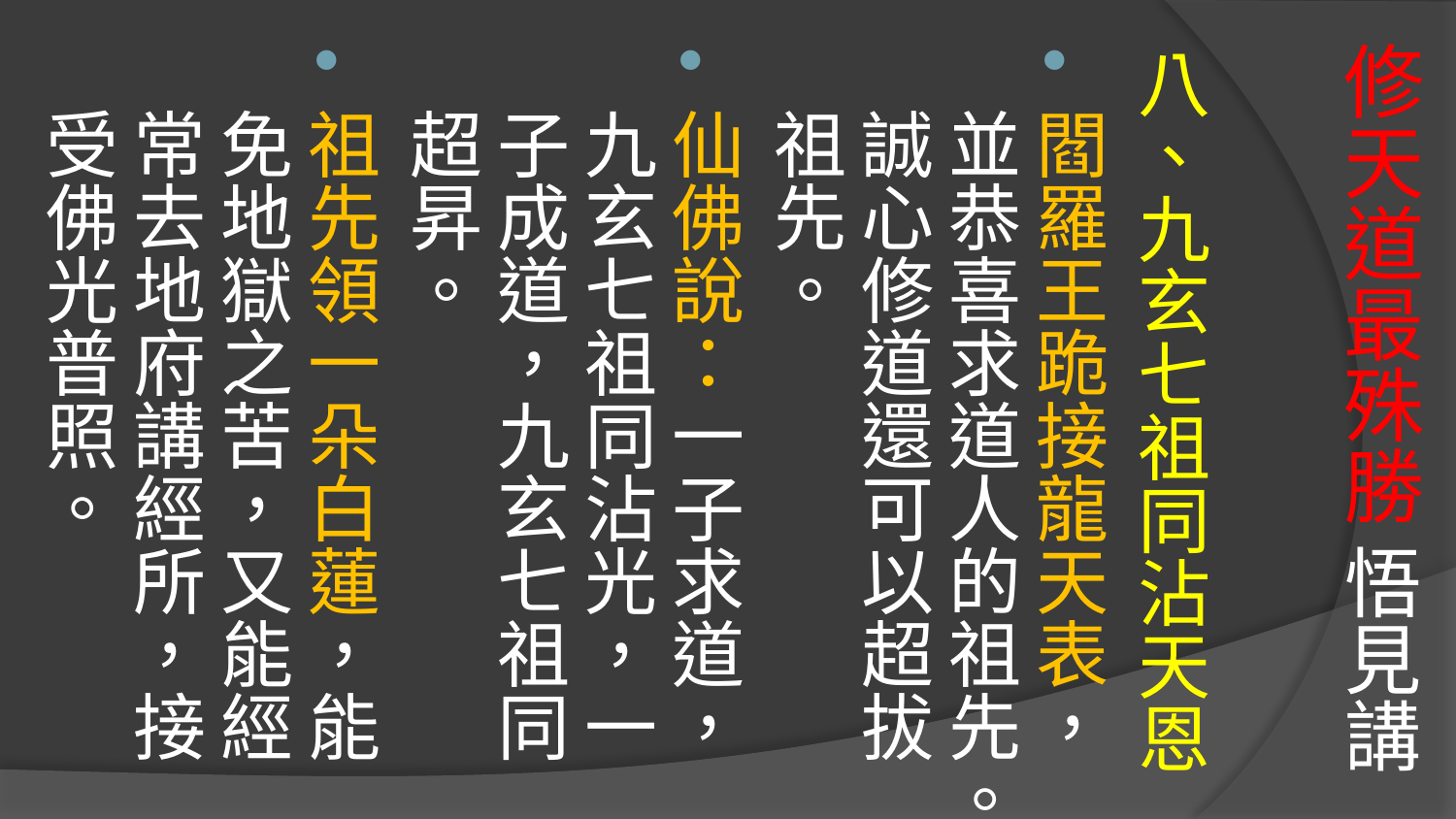

# 修天道最殊勝 悟見講
八、九玄七祖同沾天恩
閻羅王跪接龍天表，並恭喜求道人的祖先。誠心修道還可以超拔祖先。
仙佛說：一子求道，九玄七祖同沾光，一子成道，九玄七祖同超昇。
祖先領一朵白蓮，能免地獄之苦，又能經常去地府講經所，接受佛光普照。